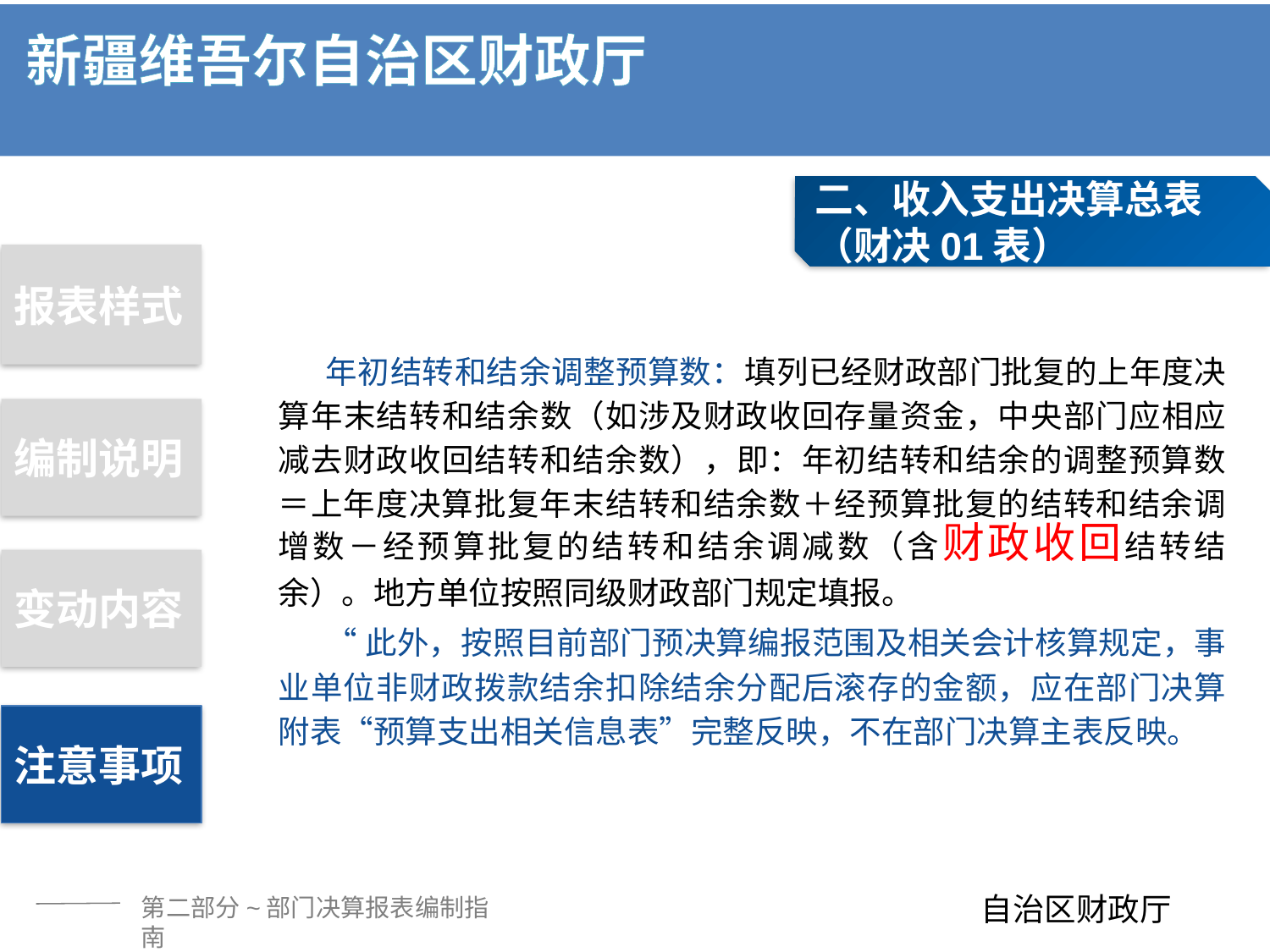

二、收入支出决算总表（财决01表）
报表样式

年初结转和结余调整预算数：填列已经财政部门批复的上年度决算年末结转和结余数（如涉及财政收回存量资金，中央部门应相应减去财政收回结转和结余数），即：年初结转和结余的调整预算数＝上年度决算批复年末结转和结余数＋经预算批复的结转和结余调增数－经预算批复的结转和结余调减数（含财政收回结转结余）。地方单位按照同级财政部门规定填报。
“此外，按照目前部门预决算编报范围及相关会计核算规定，事业单位非财政拨款结余扣除结余分配后滚存的金额，应在部门决算附表“预算支出相关信息表”完整反映，不在部门决算主表反映。

编制说明
变动内容
注意事项
第二部分~部门决算报表编制指南
31